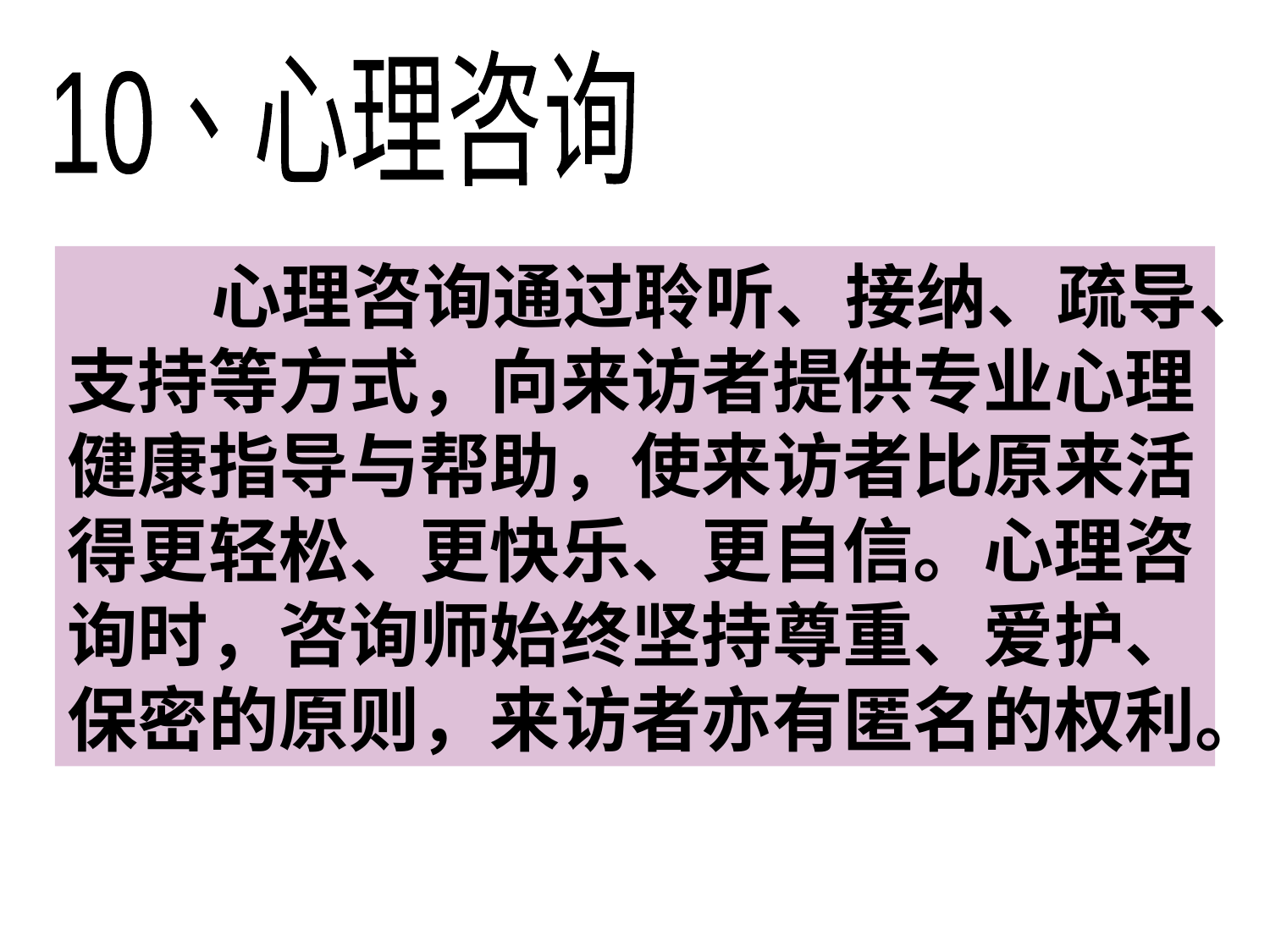

10、心理咨询
        心理咨询通过聆听、接纳、疏导、支持等方式，向来访者提供专业心理健康指导与帮助，使来访者比原来活得更轻松、更快乐、更自信。心理咨询时，咨询师始终坚持尊重、爱护、保密的原则，来访者亦有匿名的权利。